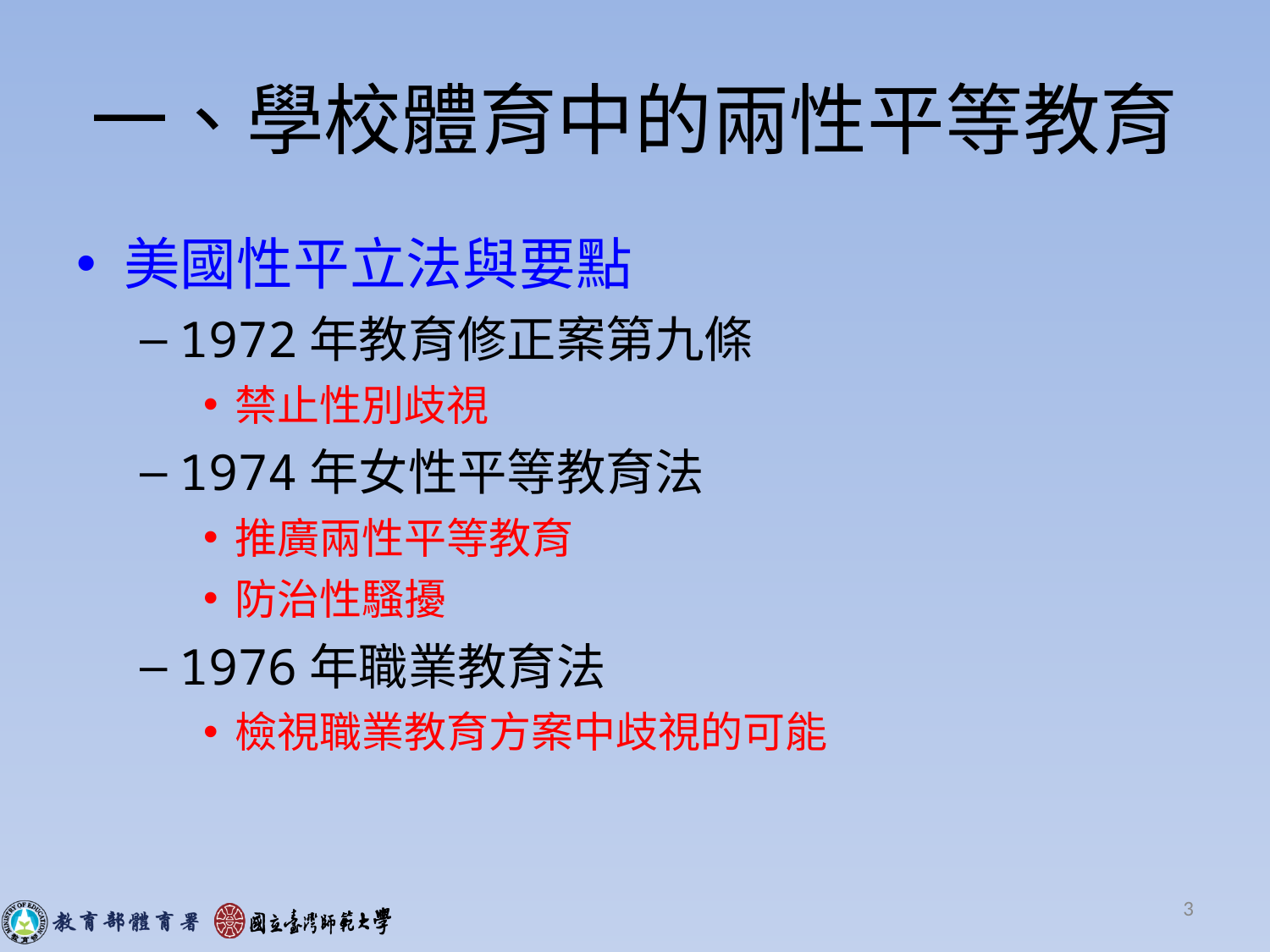

# 一、學校體育中的兩性平等教育
美國性平立法與要點
1972年教育修正案第九條
禁止性別歧視
1974年女性平等教育法
推廣兩性平等教育
防治性騷擾
1976年職業教育法
檢視職業教育方案中歧視的可能
3